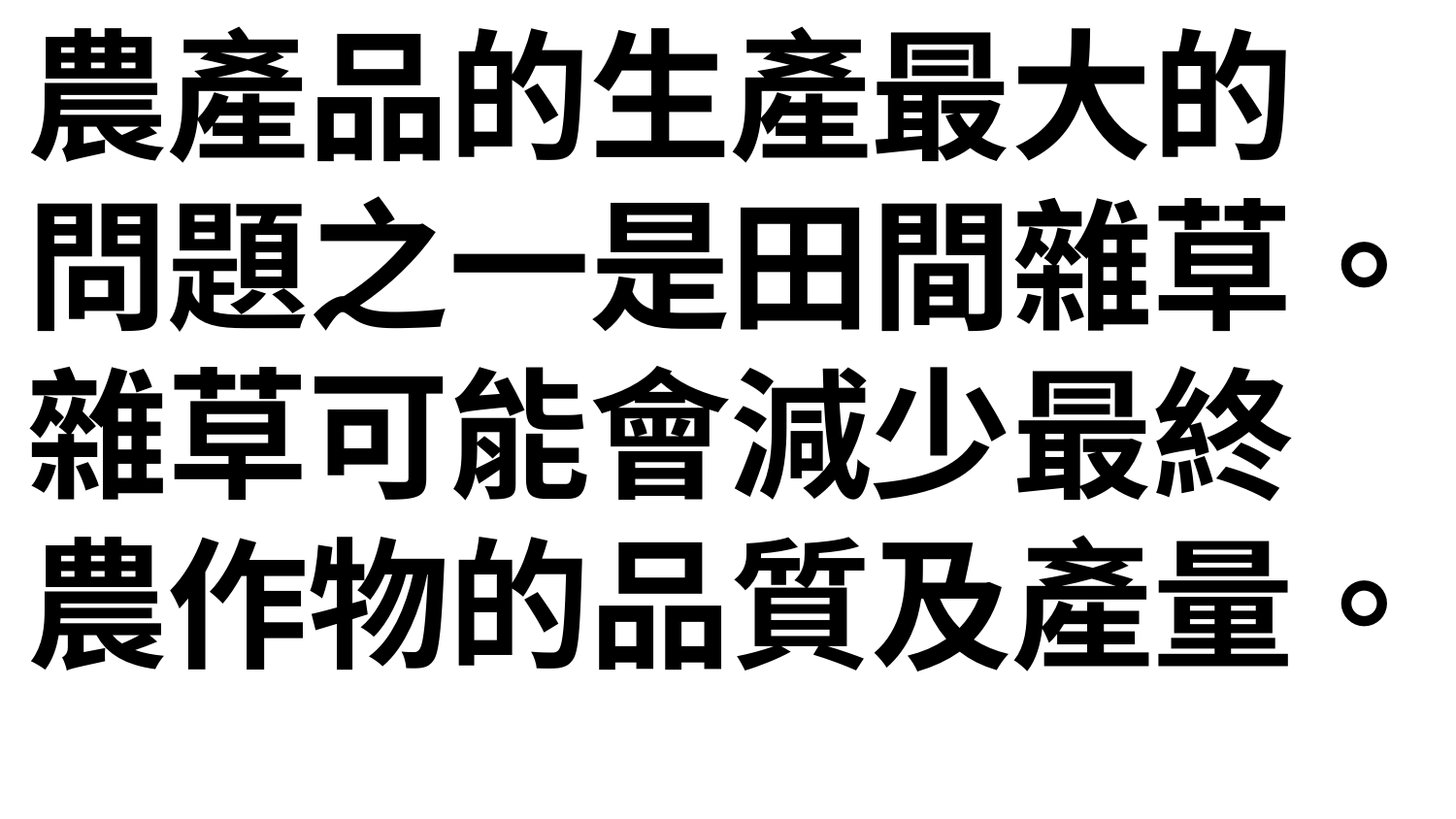

農產品的生產最大的問題之一是田間雜草。雜草可能會減少最終農作物的品質及產量。